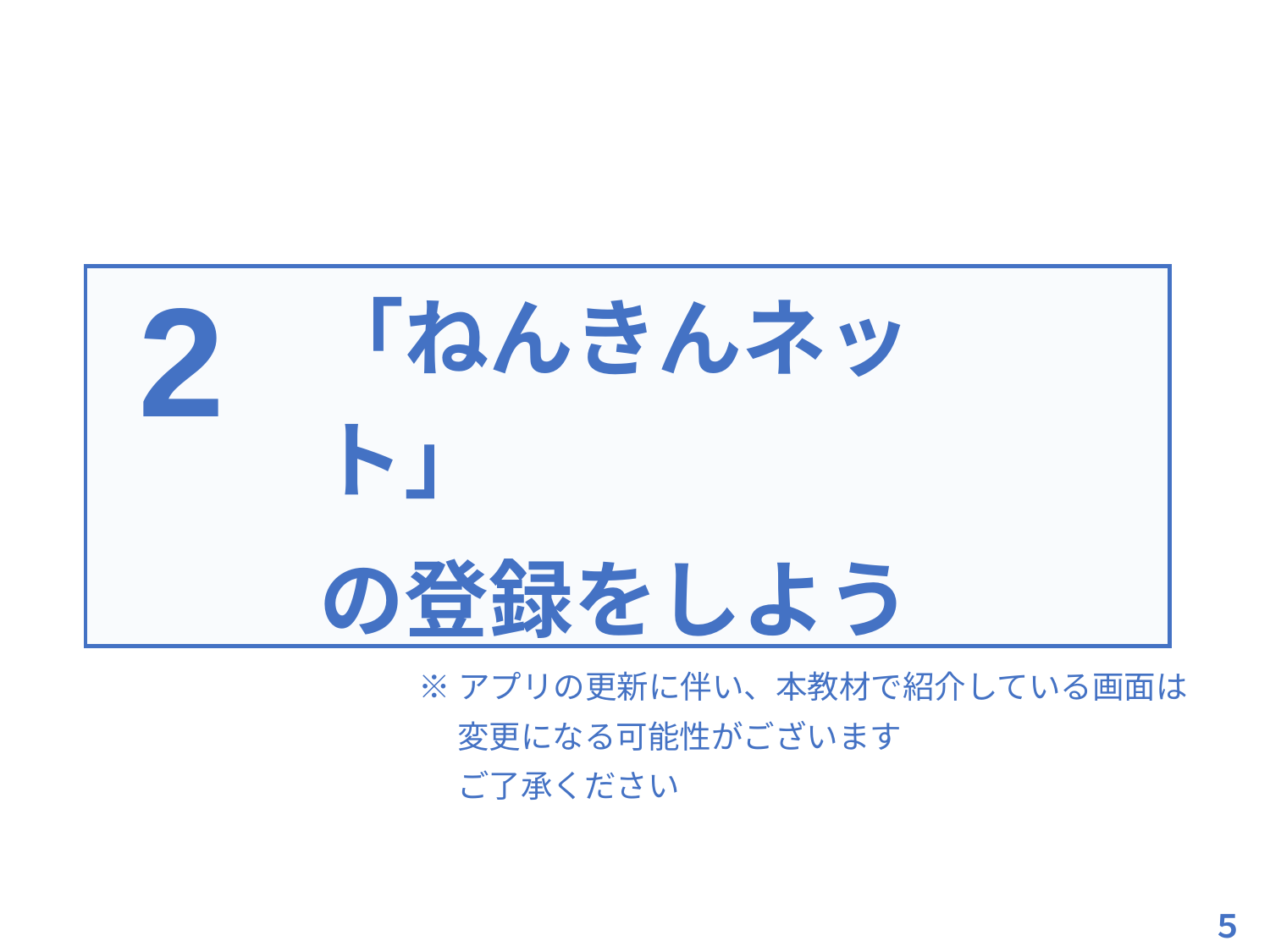

2
「ねんきんネット」
の登録をしよう
※アプリの更新に伴い、本教材で紹介している画面は
　 変更になる可能性がございます
　 ご了承ください
５